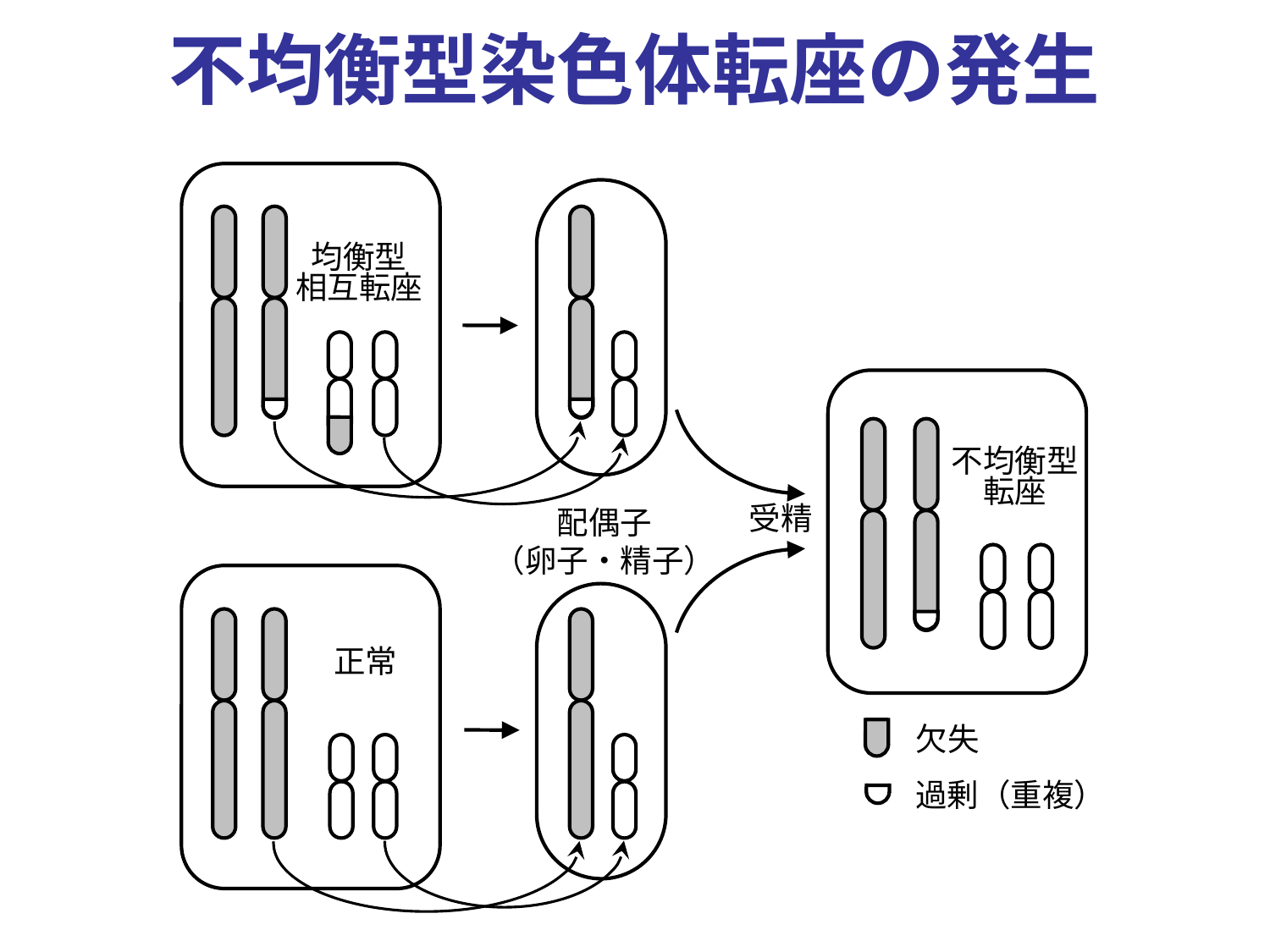

不均衡型染色体転座の発生

均衡型
相互転座

不均衡型
転座
受精
配偶子
（卵子・精子）

正常
欠失

過剰（重複）